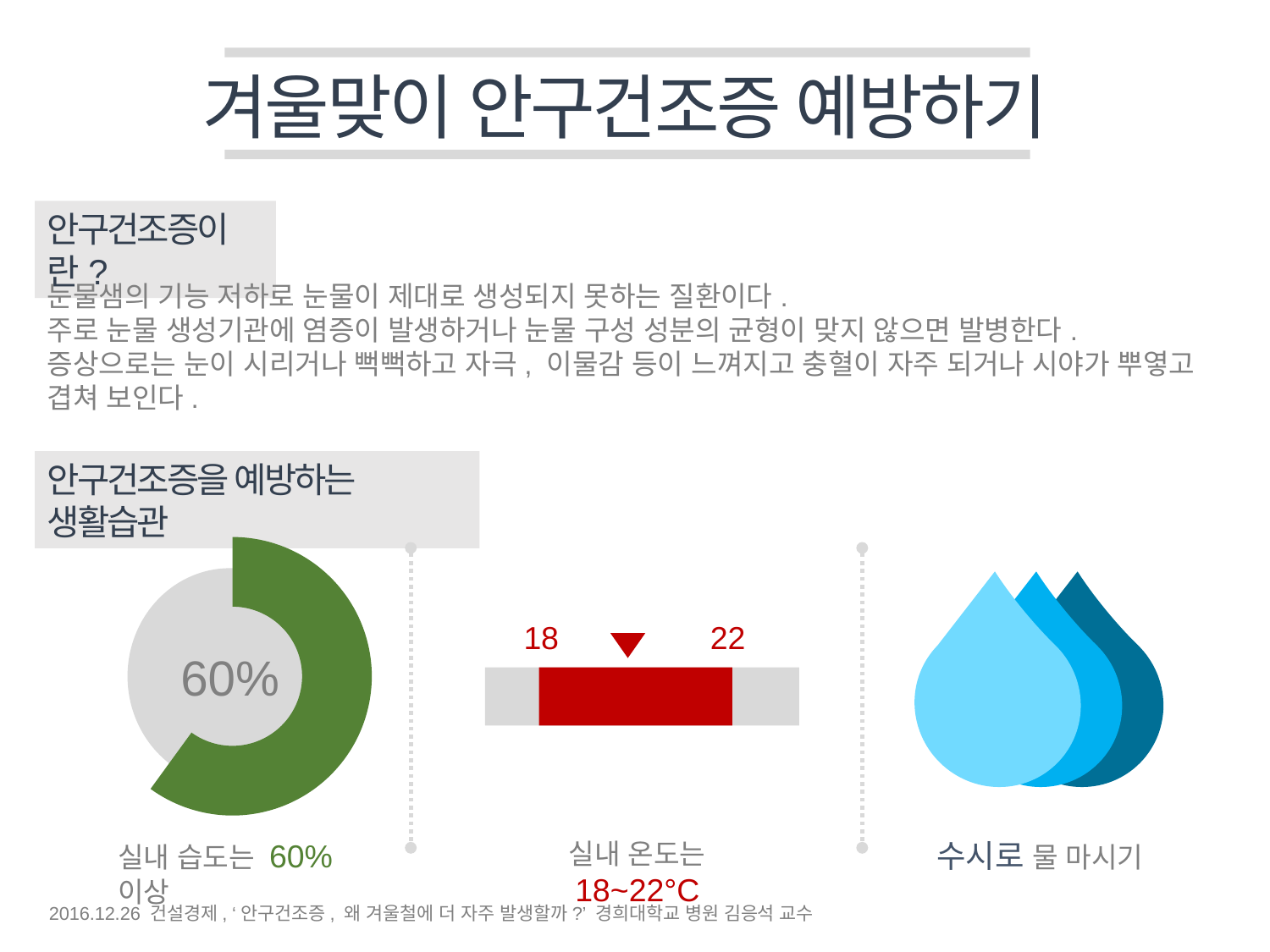

겨울맞이 안구건조증 예방하기

안구건조증이란?
눈물샘의 기능 저하로 눈물이 제대로 생성되지 못하는 질환이다.
주로 눈물 생성기관에 염증이 발생하거나 눈물 구성 성분의 균형이 맞지 않으면 발병한다.
증상으로는 눈이 시리거나 뻑뻑하고 자극, 이물감 등이 느껴지고 충혈이 자주 되거나 시야가 뿌옇고 겹쳐 보인다.
안구건조증을 예방하는 생활습관

### Chart

| Category | 열1 |
|---|---|
|  | 60.0 |
|  | 40.0 |
60%
실내 습도는 60%이상

수시로 물 마시기
18
22

실내 온도는 18~22°C
2016.12.26 건설경제, ‘안구건조증, 왜 겨울철에 더 자주 발생할까?’ 경희대학교 병원 김응석 교수